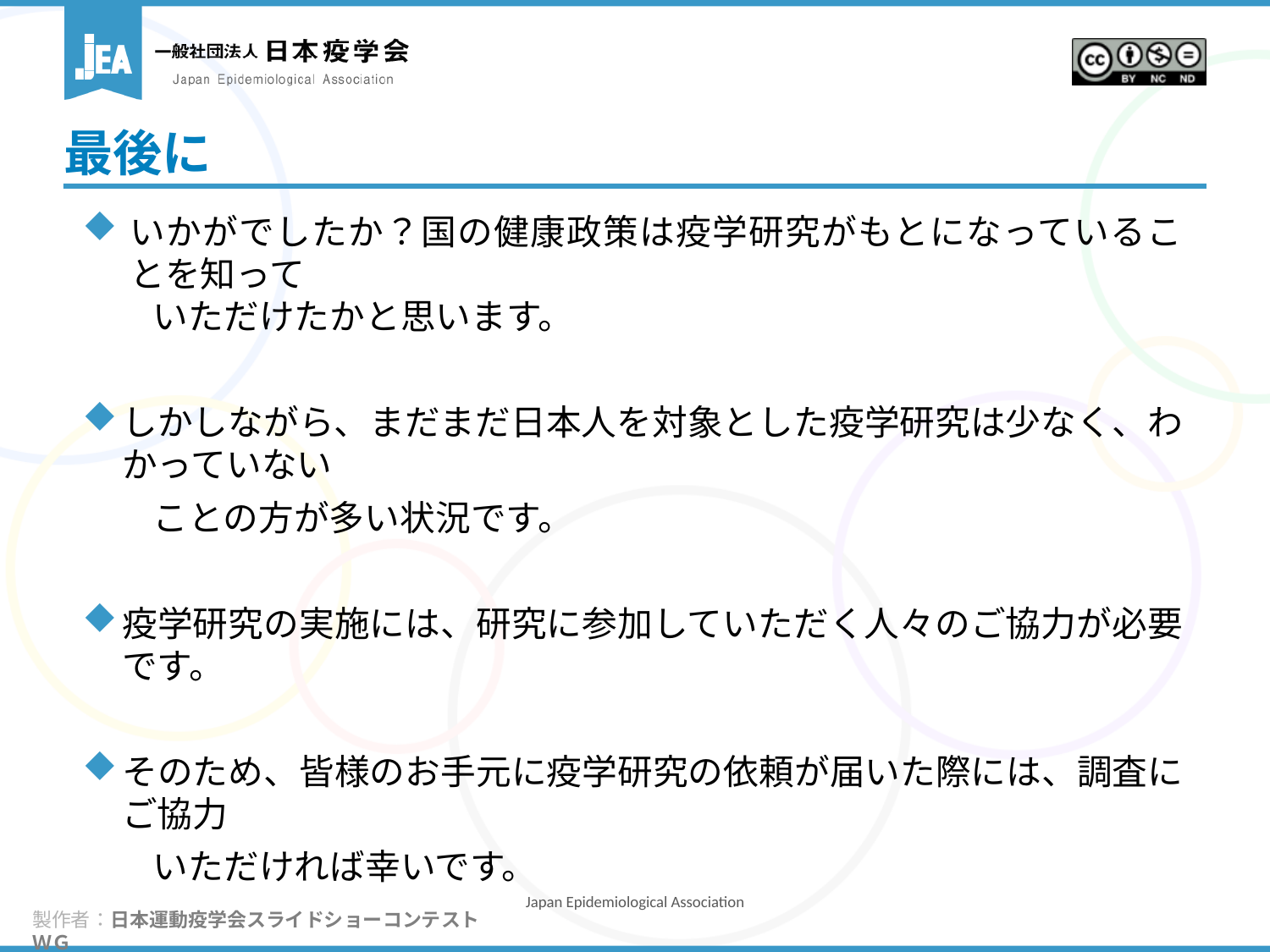

最後に

いかがでしたか？国の健康政策は疫学研究がもとになっていることを知って
　　いただけたかと思います。

しかしながら、まだまだ日本人を対象とした疫学研究は少なく、わかっていない
　　ことの方が多い状況です。

疫学研究の実施には、研究に参加していただく人々のご協力が必要です。

そのため、皆様のお手元に疫学研究の依頼が届いた際には、調査にご協力
　　いただければ幸いです。

最後までお付き合いいただき、ありがとうございました！

製作者：日本運動疫学会スライドショーコンテストＷＧ